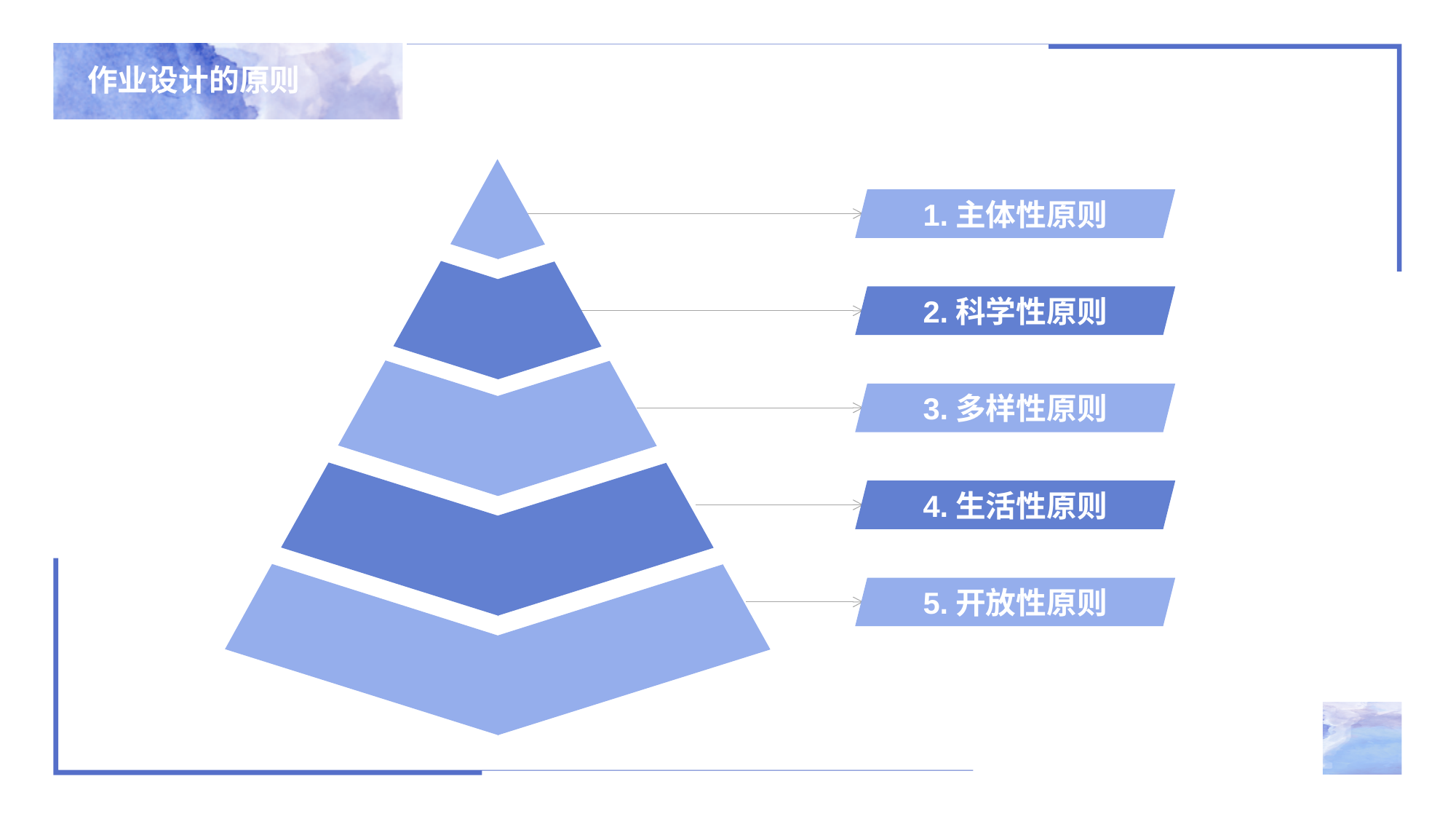

输入您的标题

作业设计的原则

1.主体性原则

2.科学性原则

3.多样性原则

4.生活性原则

5.开放性原则